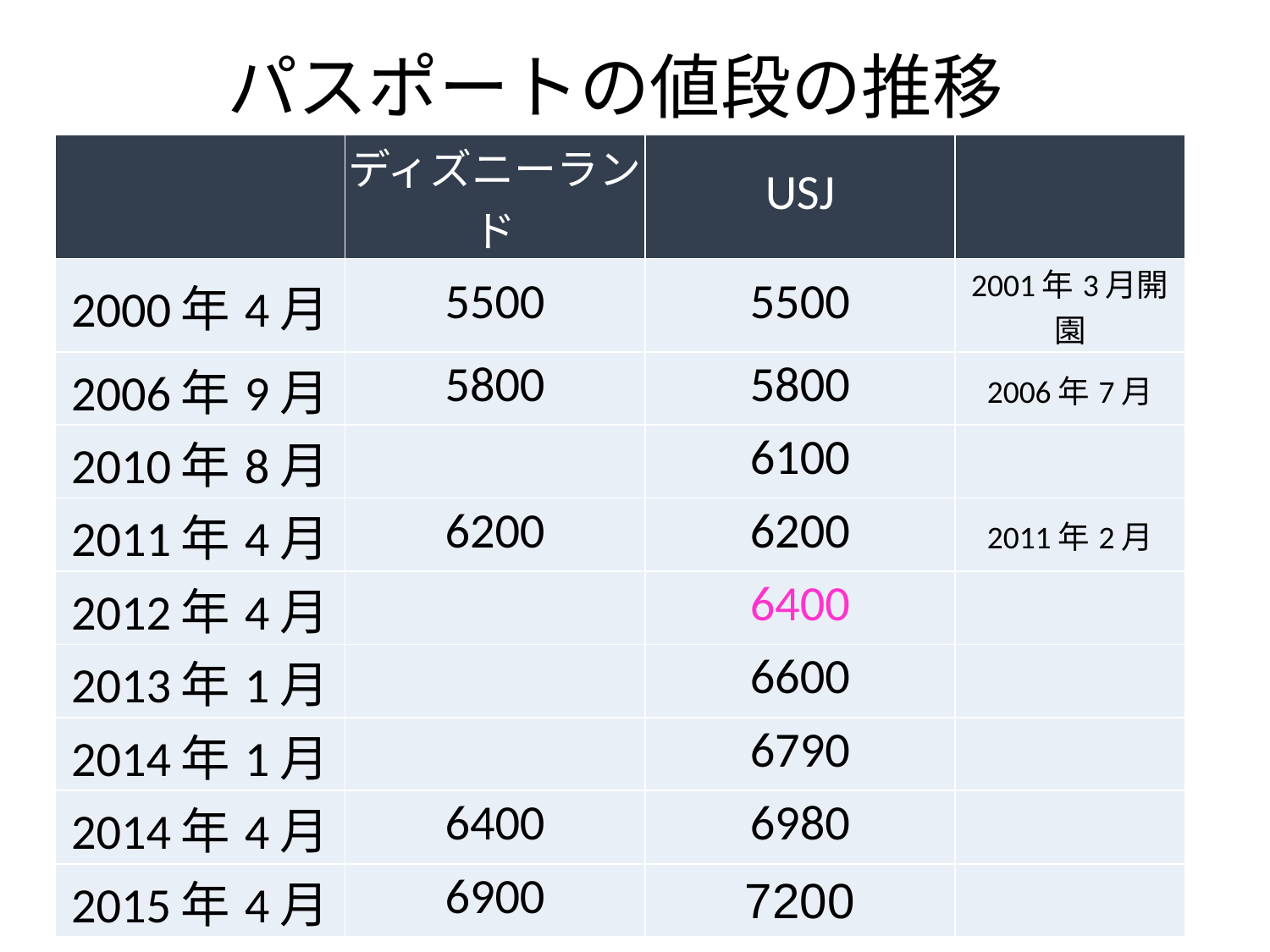

パスポートの値段の推移
|  | ディズニーランド | USJ |  |
| --- | --- | --- | --- |
| 2000年4月 | 5500 | 5500 | 2001年3月開園 |
| 2006年9月 | 5800 | 5800 | 2006年7月 |
| 2010年8月 |  | 6100 |  |
| 2011年4月 | 6200 | 6200 | 2011年2月 |
| 2012年4月 |  | 6400 |  |
| 2013年1月 |  | 6600 |  |
| 2014年1月 |  | 6790 |  |
| 2014年4月 | 6400 | 6980 |  |
| 2015年4月 | 6900 | 7200 |  |